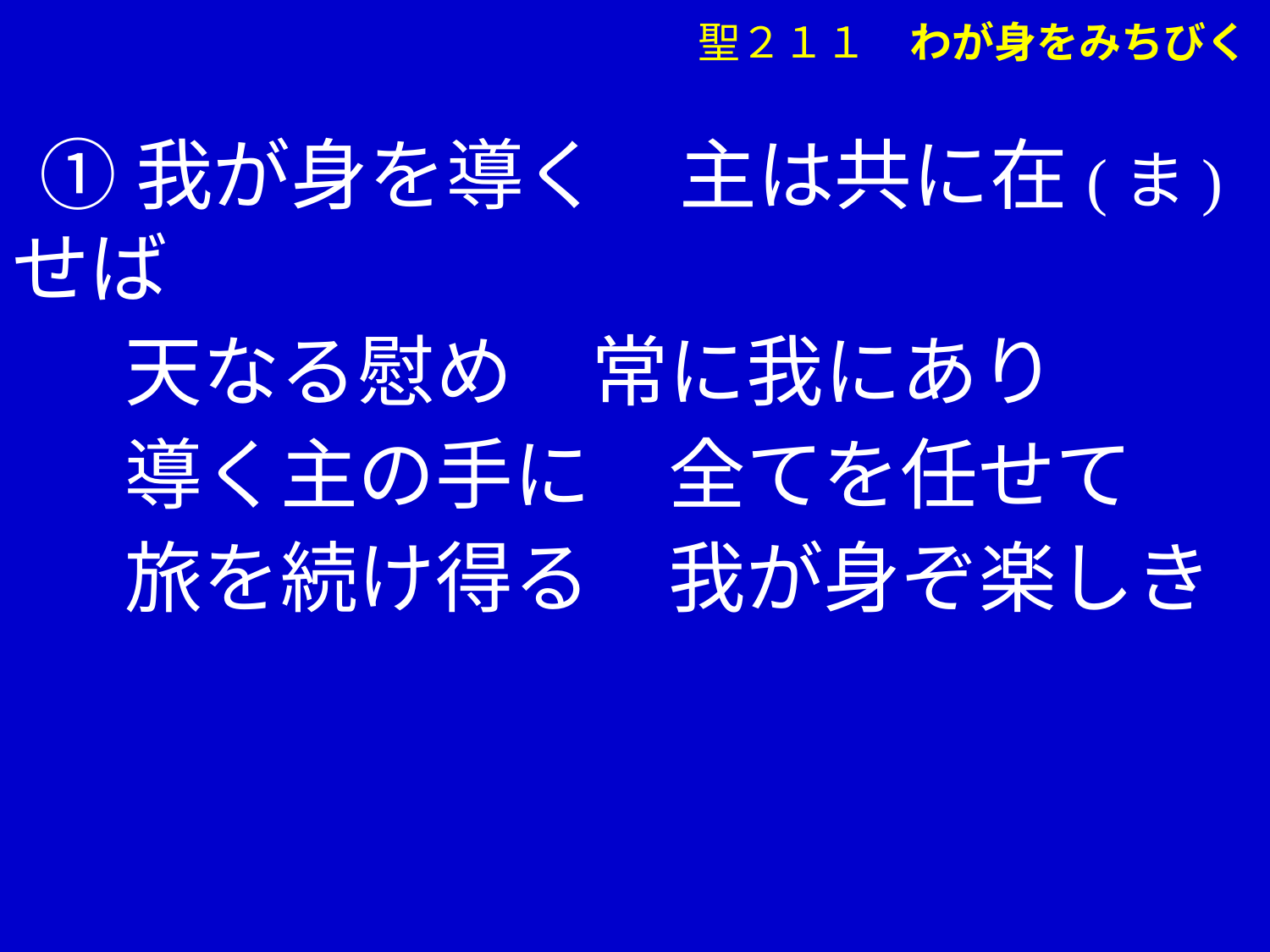

聖２１１　わが身をみちびく
  ➀我が身を導く　主は共に在(ま)せば
　  天なる慰め　常に我にあり
　  導く主の手に　全てを任せて
　  旅を続け得る　我が身ぞ楽しき